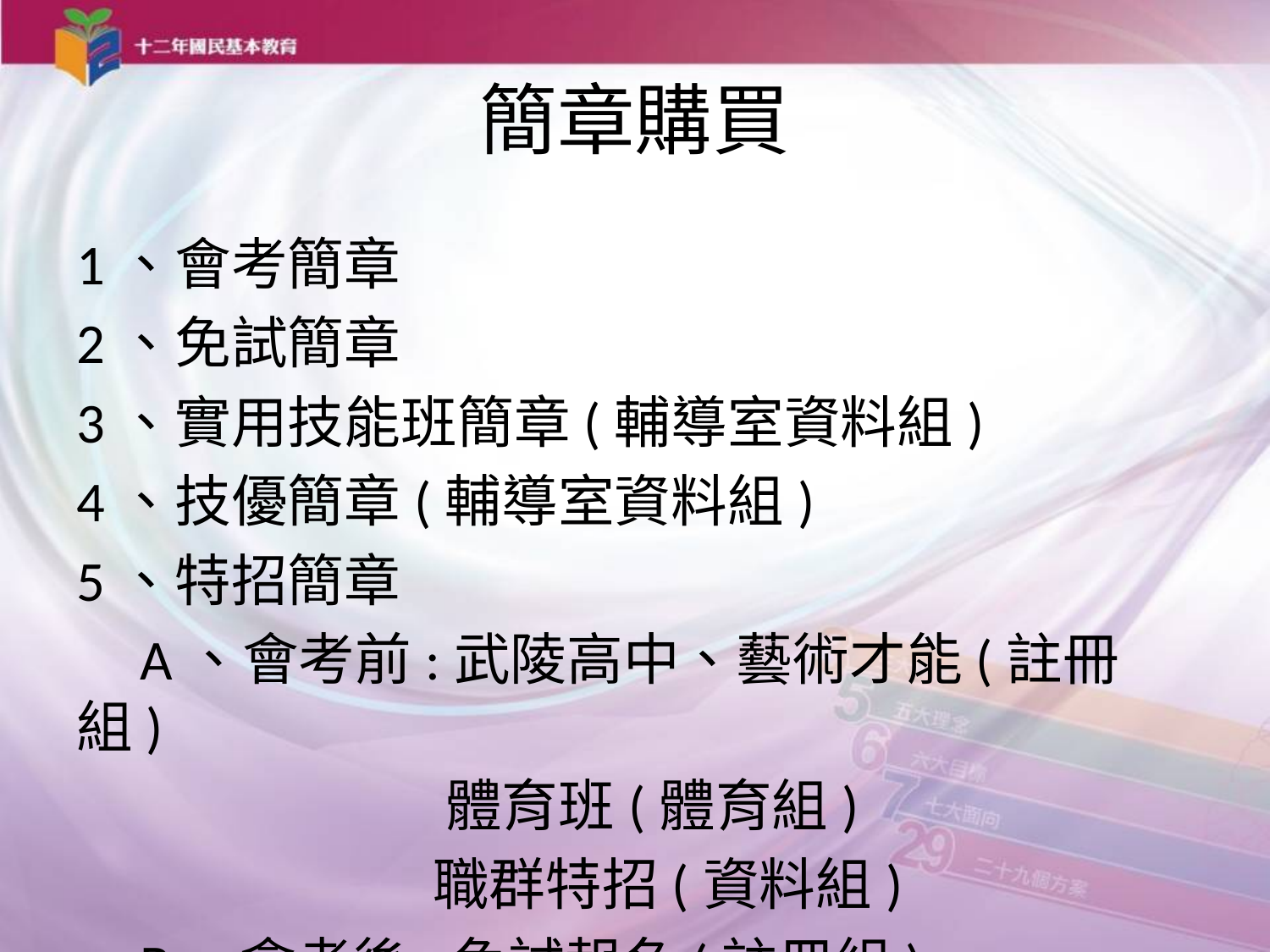

# 簡章購買
1、會考簡章
2、免試簡章
3、實用技能班簡章(輔導室資料組)
4、技優簡章(輔導室資料組)
5、特招簡章
     A、會考前:武陵高中、藝術才能(註冊組)
                            體育班(體育組)
                           職群特招(資料組)
     B、會考後:免試報名(註冊組)